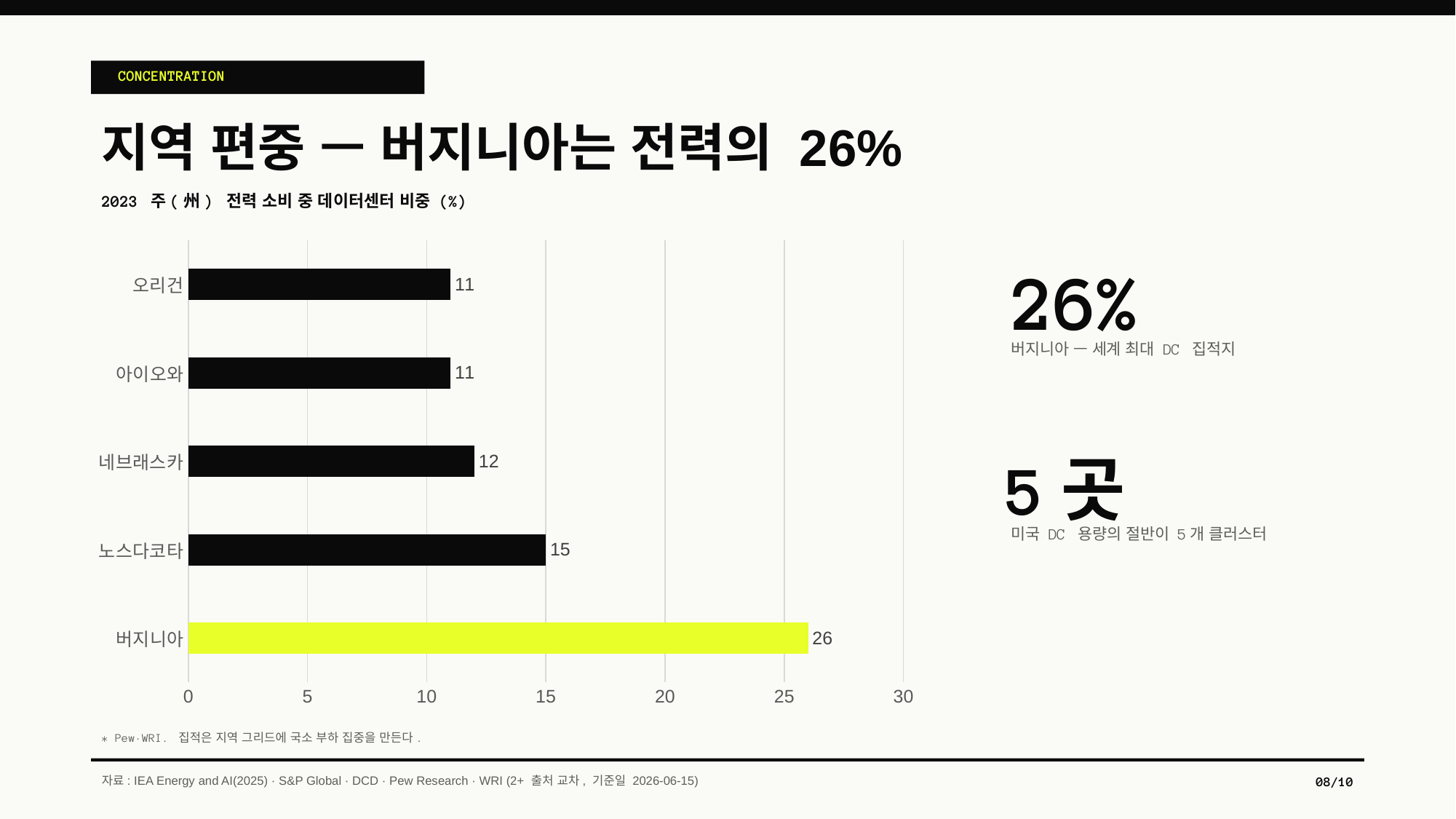

CONCENTRATION
지역 편중 — 버지니아는 전력의 26%
2023 주(州) 전력 소비 중 데이터센터 비중 (%)

### Chart

| Category |  |
|---|---|
| 버지니아 | 26.0 |
| 노스다코타 | 15.0 |
| 네브래스카 | 12.0 |
| 아이오와 | 11.0 |
| 오리건 | 11.0 |
26%
버지니아 — 세계 최대 DC 집적지
5곳
미국 DC 용량의 절반이 5개 클러스터
* Pew·WRI. 집적은 지역 그리드에 국소 부하 집중을 만든다.

자료: IEA Energy and AI(2025) · S&P Global · DCD · Pew Research · WRI (2+ 출처 교차, 기준일 2026-06-15)
08/10